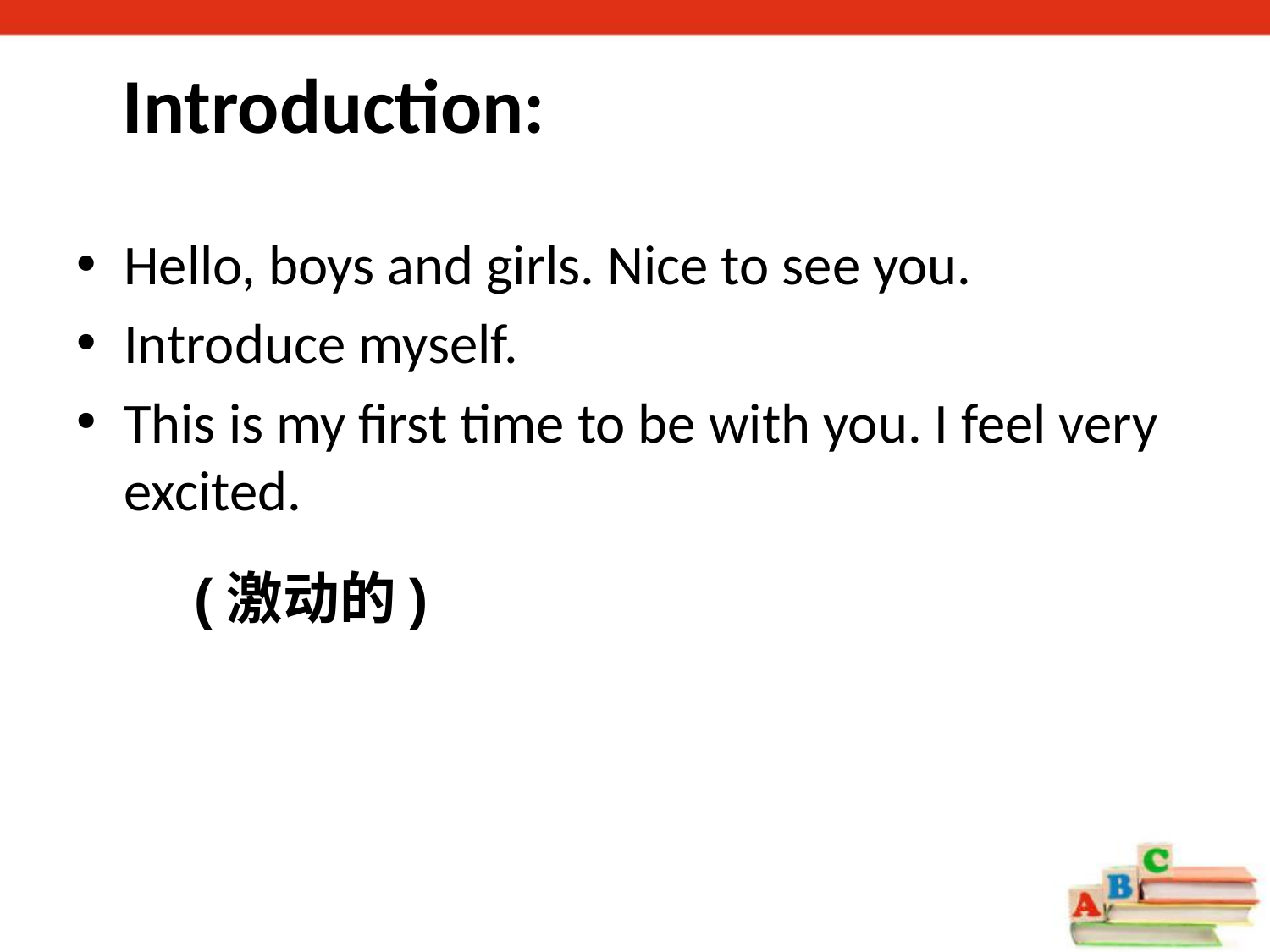

# Introduction:
Hello, boys and girls. Nice to see you.
Introduce myself.
This is my first time to be with you. I feel very excited.
(激动的)